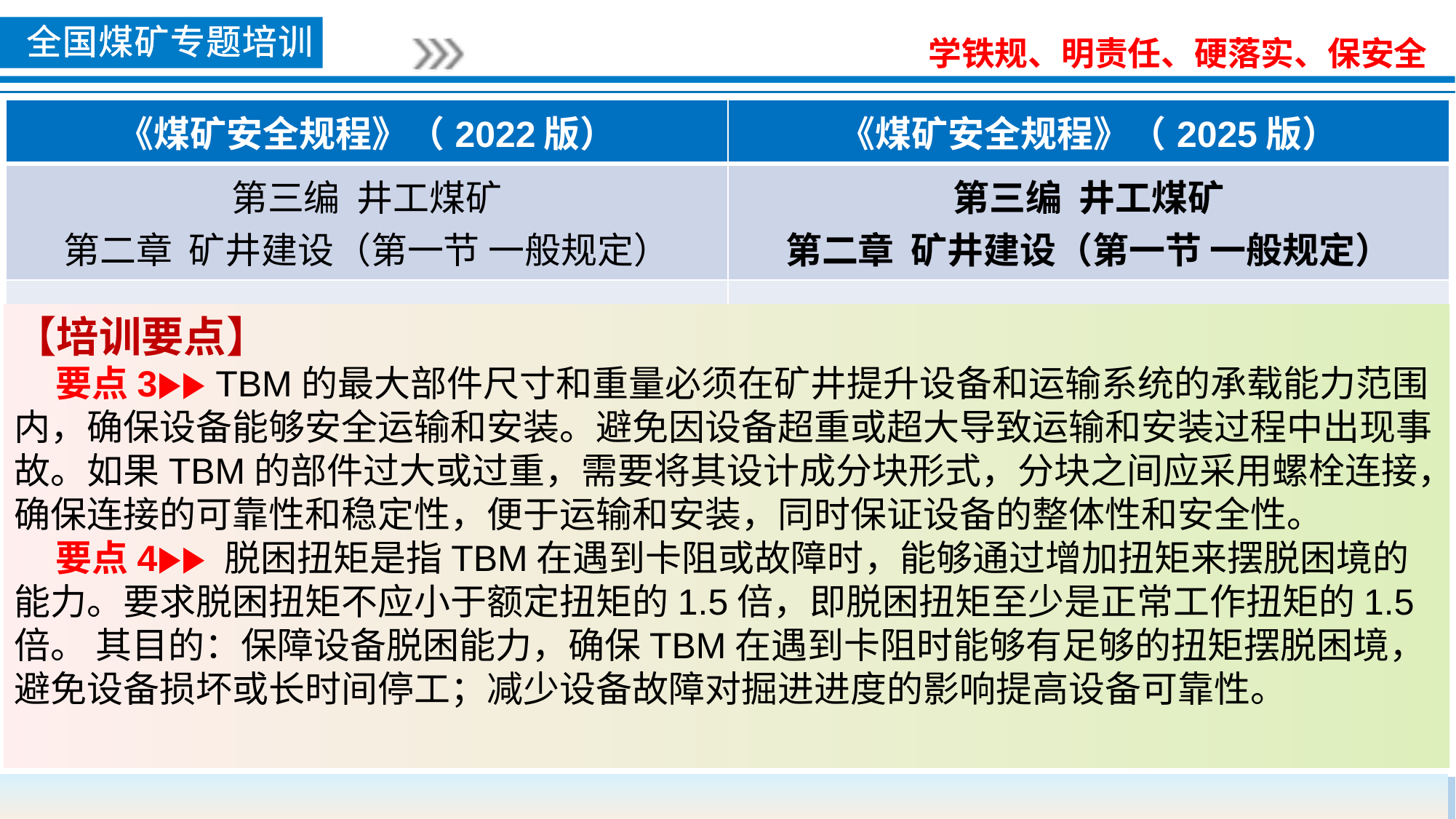

| 《煤矿安全规程》（2022版） | 《煤矿安全规程》（2025版） |
| --- | --- |
| 第三编 井工煤矿 第二章 矿井建设（第一节 一般规定） | 第三编 井工煤矿 第二章 矿井建设（第一节 一般规定） |
| 新增 | 第八十四条 使用全断面巷道掘进机(TBM)掘进时，应当遵守下列规定: (五)刀盘和一运、二运输送机应当配备启动语音报警和急停装置。 (六)应当配备机载灭火器或者其他消防系统。 (七)大倾角(坡度大于±１０°)掘进时，设备人员通道必须有可靠的防滑措施。 |
【培训要点】
    要点3▶▶ TBM的最大部件尺寸和重量必须在矿井提升设备和运输系统的承载能力范围内，确保设备能够安全运输和安装。避免因设备超重或超大导致运输和安装过程中出现事故。如果TBM的部件过大或过重，需要将其设计成分块形式，分块之间应采用螺栓连接，确保连接的可靠性和稳定性，便于运输和安装，同时保证设备的整体性和安全性。
    要点4▶▶ 脱困扭矩是指TBM在遇到卡阻或故障时，能够通过增加扭矩来摆脱困境的能力。要求脱困扭矩不应小于额定扭矩的1.5倍，即脱困扭矩至少是正常工作扭矩的1.5倍。 其目的：保障设备脱困能力，确保TBM在遇到卡阻时能够有足够的扭矩摆脱困境，避免设备损坏或长时间停工；减少设备故障对掘进进度的影响提高设备可靠性。